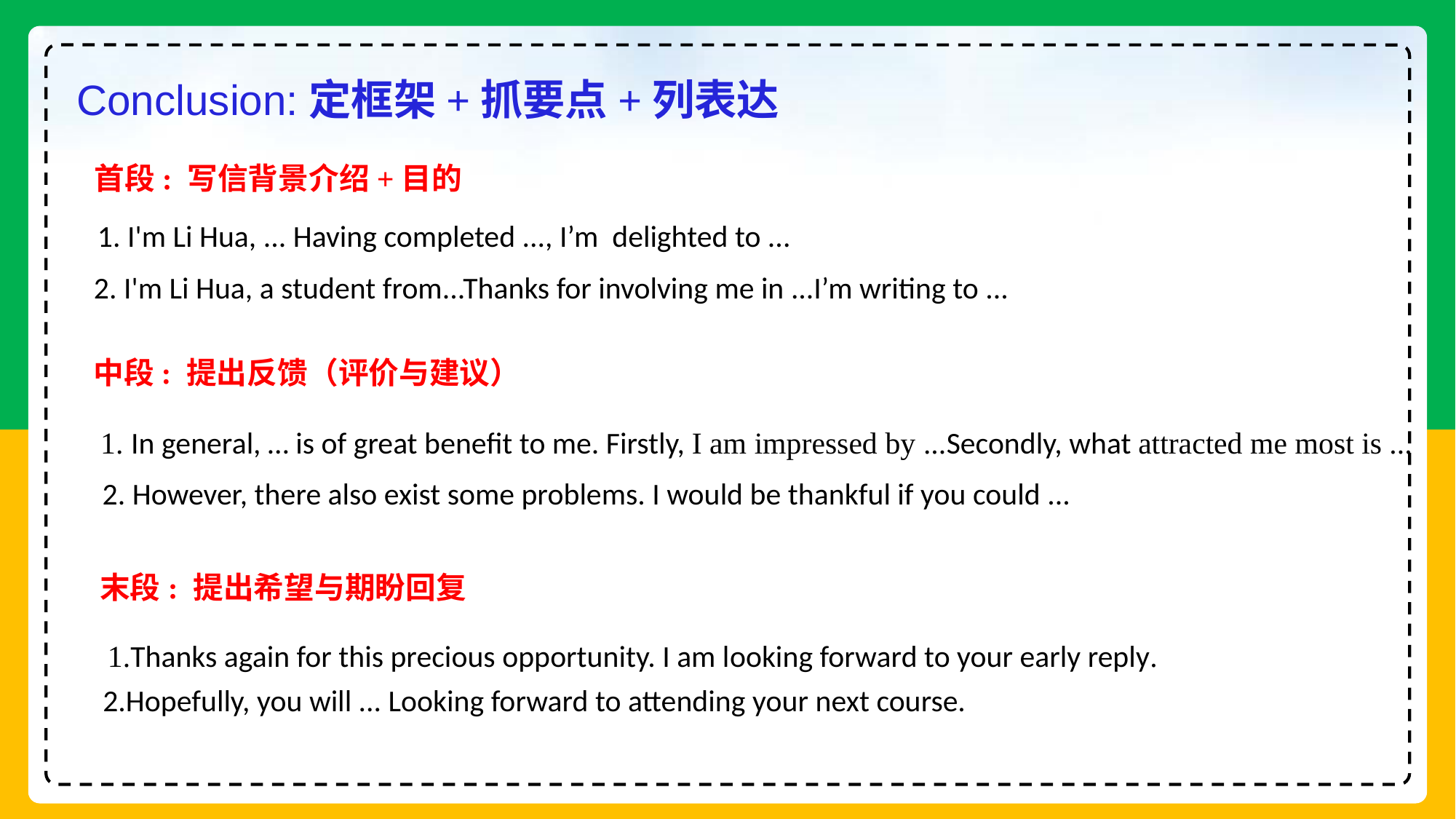

Conclusion:定框架+抓要点+列表达
首段: 写信背景介绍+目的

1. I'm Li Hua, ... Having completed ..., I’m  delighted to ...
2. I'm Li Hua, a student from...Thanks for involving me in ...I’m writing to ...
中段: 提出反馈（评价与建议）
 1. In general, … is of great benefit to me. Firstly, I am impressed by ...Secondly, what attracted me most is ...
2. However, there also exist some problems. I would be thankful if you could ...
末段: 提出希望与期盼回复
1.Thanks again for this precious opportunity. I am looking forward to your early reply.
2.Hopefully, you will ... Looking forward to attending your next course.